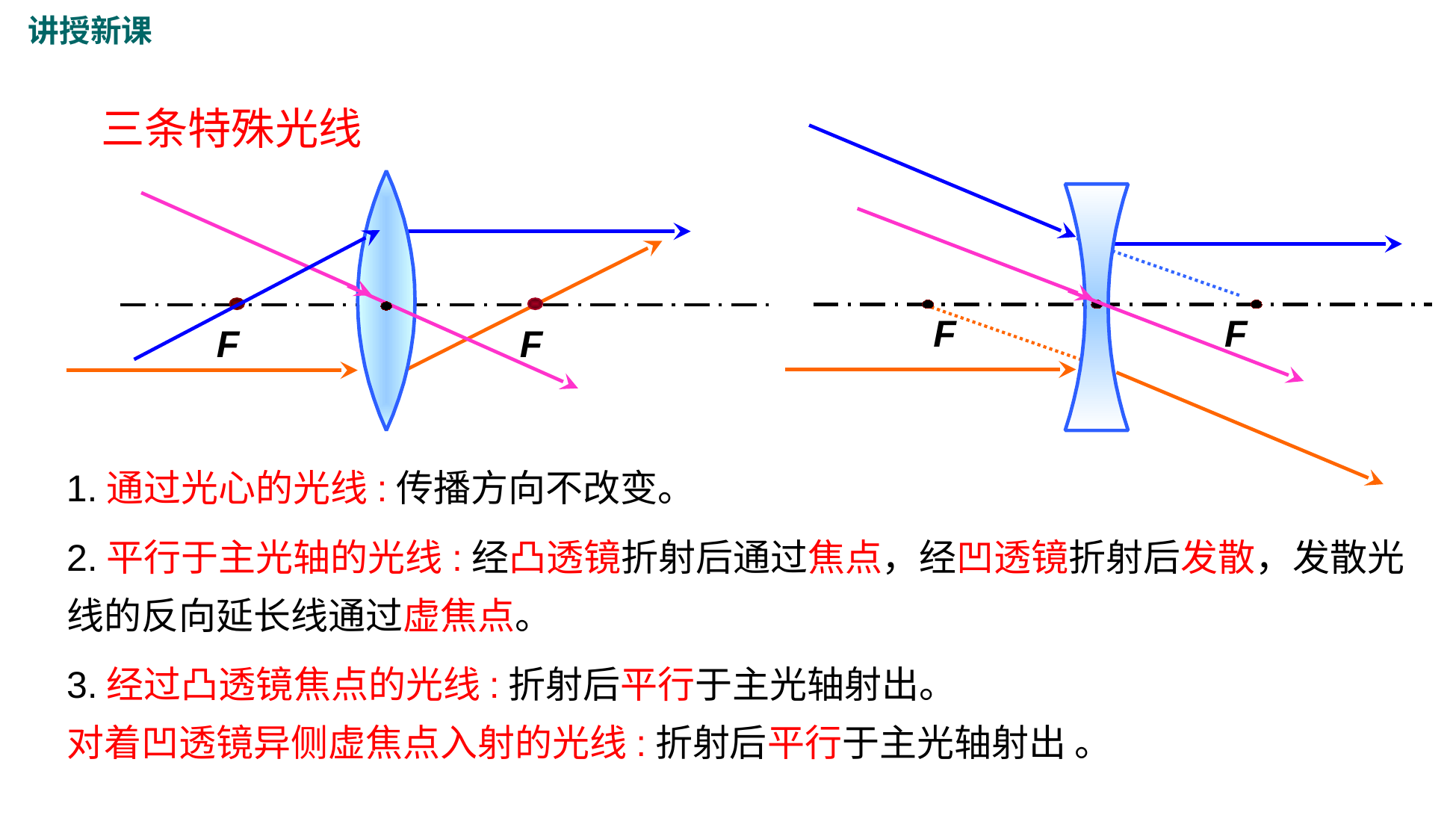

讲授新课
三条特殊光线

F
F
F
F
1.通过光心的光线:传播方向不改变。

2.平行于主光轴的光线:经凸透镜折射后通过焦点，经凹透镜折射后发散，发散光线的反向延长线通过虚焦点。
3.经过凸透镜焦点的光线:折射后平行于主光轴射出。
对着凹透镜异侧虚焦点入射的光线:折射后平行于主光轴射出 。